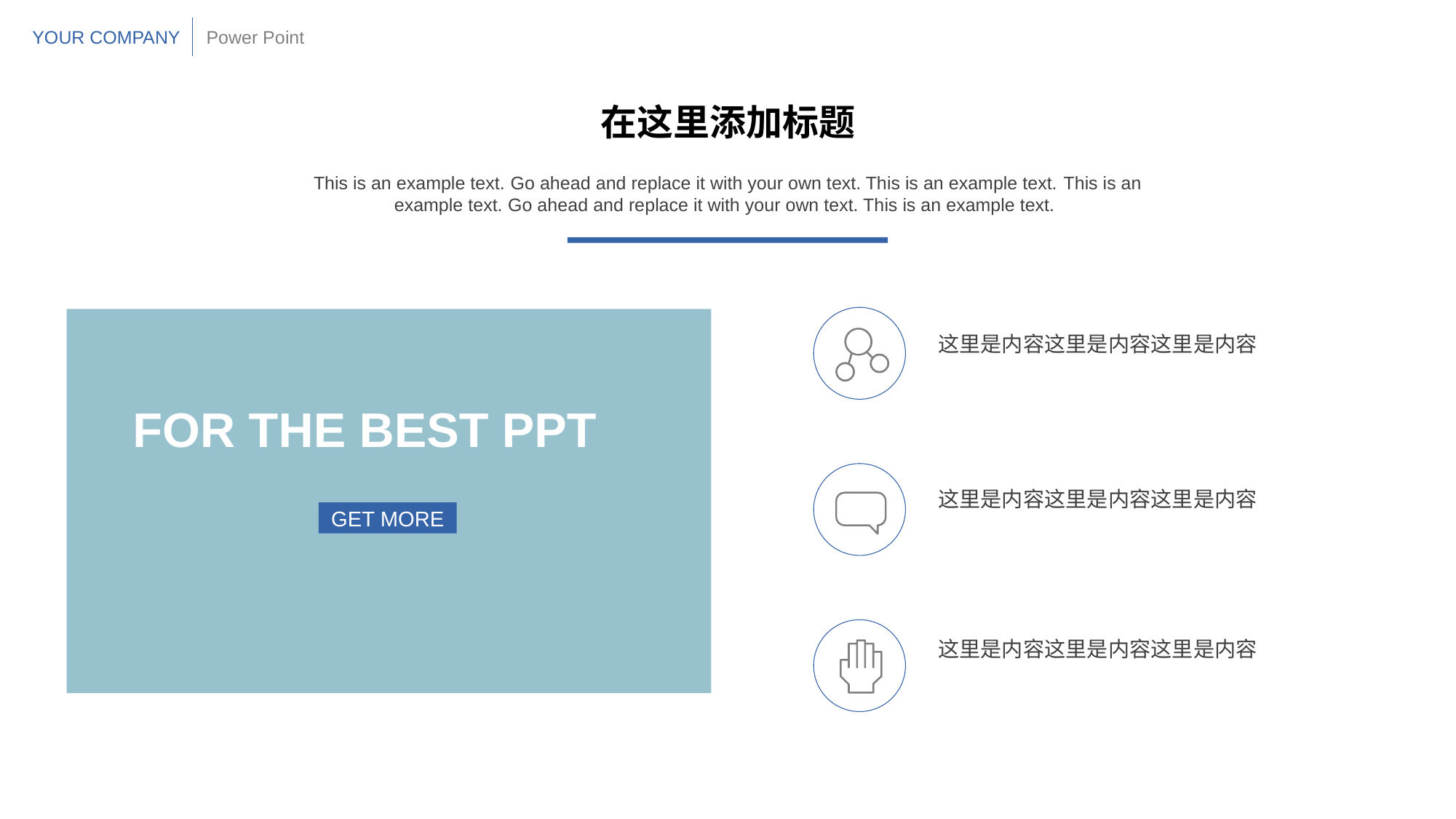

YOUR COMPANY
Power Point
在这里添加标题
This is an example text. Go ahead and replace it with your own text. This is an example text. This is an example text. Go ahead and replace it with your own text. This is an example text.

这里是内容这里是内容这里是内容

FOR THE BEST PPT

这里是内容这里是内容这里是内容

GET MORE
这里是内容这里是内容这里是内容